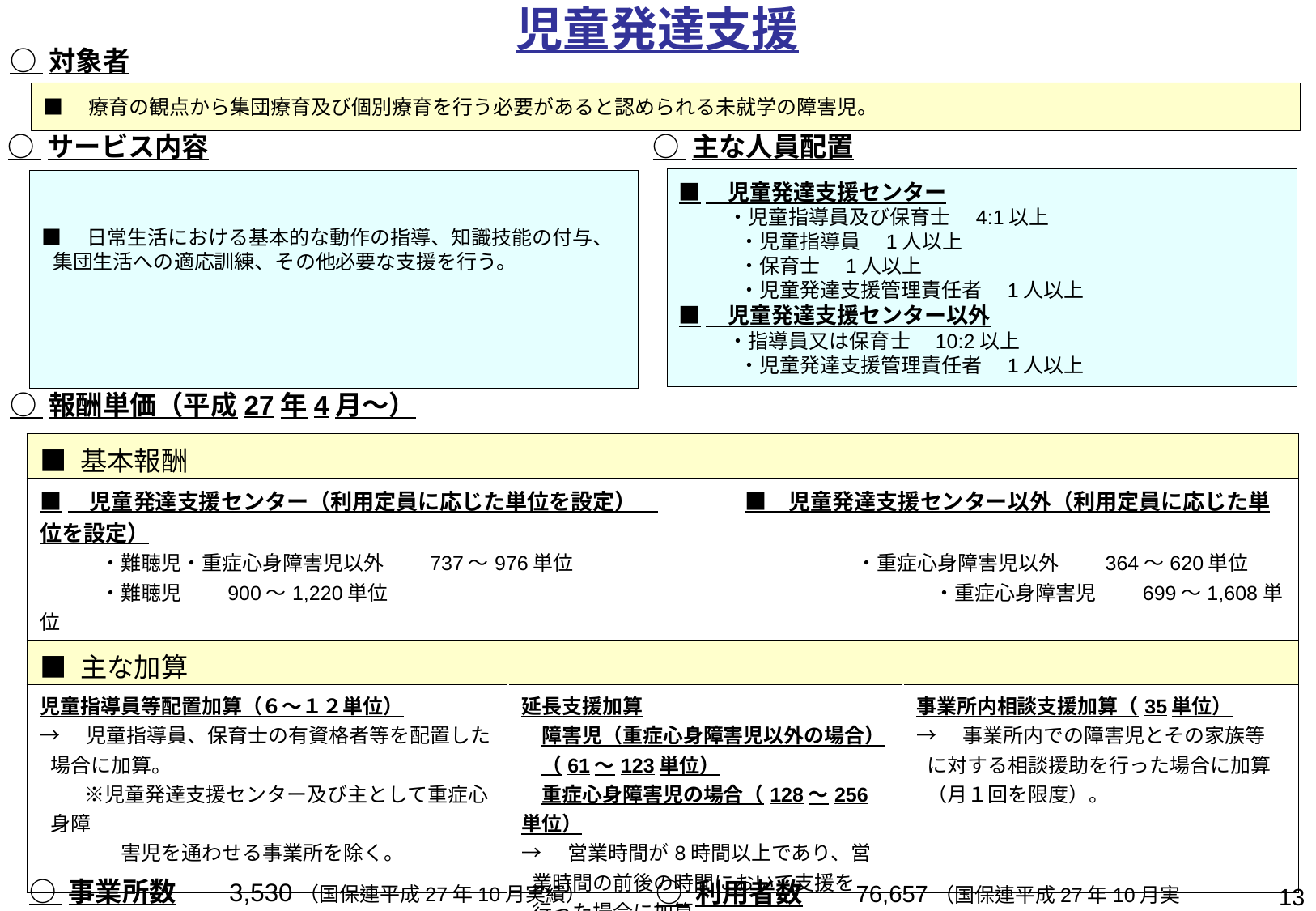

児童発達支援
○ 対象者
■　療育の観点から集団療育及び個別療育を行う必要があると認められる未就学の障害児。
○ サービス内容
○ 主な人員配置
■　児童発達支援センター
　　  ・児童指導員及び保育士　4:1以上
　　　・児童指導員　1人以上
　　　・保育士　1人以上
　　　・児童発達支援管理責任者　1人以上
■　児童発達支援センター以外
　　  ・指導員又は保育士　10:2以上
　　　・児童発達支援管理責任者　1人以上

■　日常生活における基本的な動作の指導、知識技能の付与、集団生活への適応訓練、その他必要な支援を行う。

○ 報酬単価（平成27年4月～）
| ■ 基本報酬 |  |  |
| --- | --- | --- |
| ■　児童発達支援センター（利用定員に応じた単位を設定）　　　　　■　児童発達支援センター以外（利用定員に応じた単位を設定） 　　　・難聴児・重症心身障害児以外　　737～976単位　　　　　　　　　　　　　　・重症心身障害児以外　　364～620単位 　　　・難聴児　　900～1,220単位　　　　　　　　　　　　　　　　　　　　　　　　　　　・重症心身障害児　　699～1,608単位 　　　・重症心身障害児　　798～1,152単位 |  |  |
| ■ 主な加算 |  |  |
| 児童指導員等配置加算（６～１２単位） →　児童指導員、保育士の有資格者等を配置した場合に加算。　 　　 ※児童発達支援センター及び主として重症心身障　 　　　　害児を通わせる事業所を除く。 | 延長支援加算 　障害児（重症心身障害児以外の場合） 　（61～123単位） 　重症心身障害児の場合（128～256単位） →　営業時間が8時間以上であり、営業時間の前後の時間において支援を行った場合に加算。 | 事業所内相談支援加算（35単位） →　事業所内での障害児とその家族等に対する相談援助を行った場合に加算（月１回を限度）。 |
○ 事業所数　　3,530（国保連平成27年10月実績）
○ 利用者数　　76,657（国保連平成27年10月実績）
13